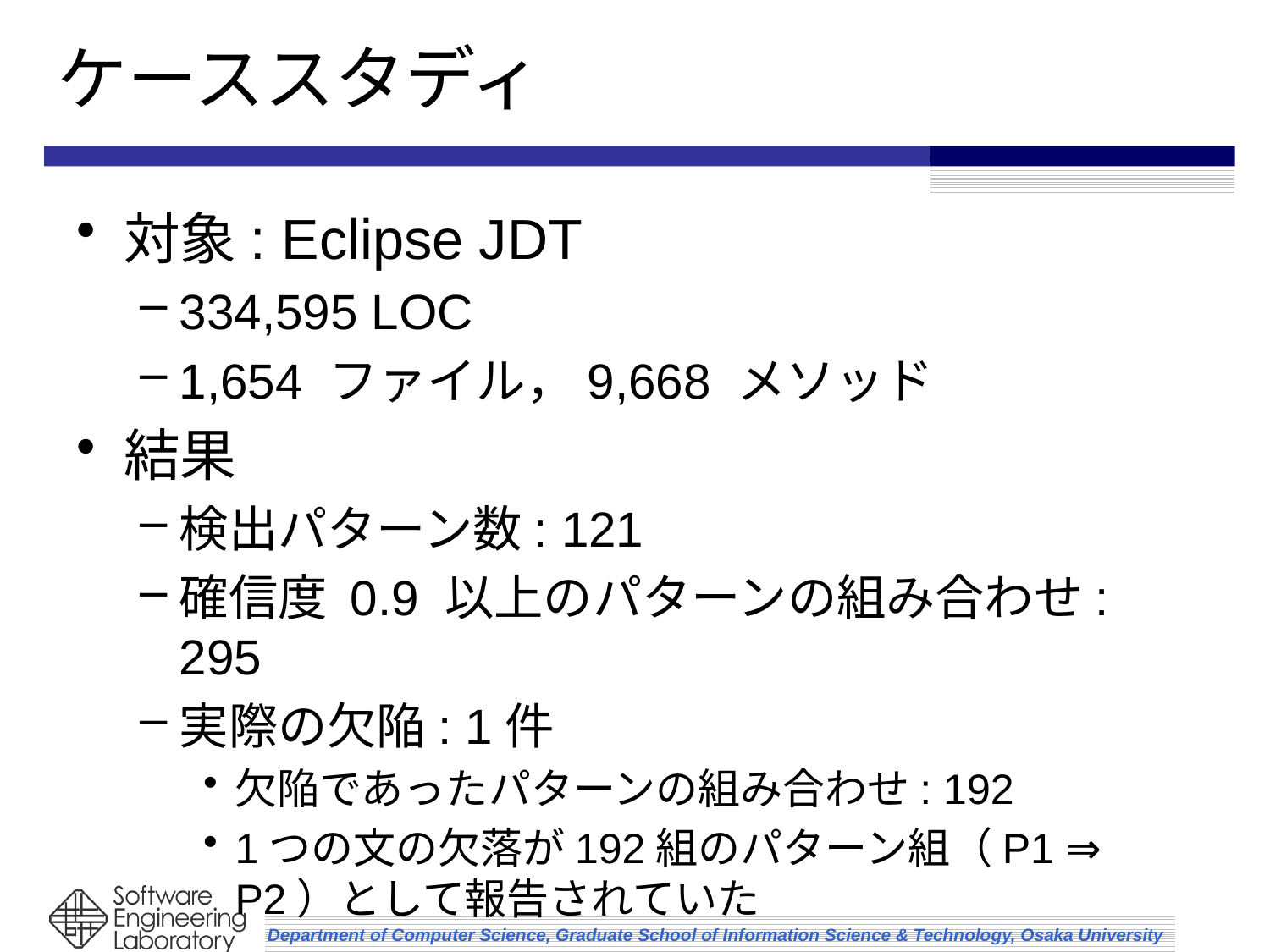

# ケーススタディ
対象: Eclipse JDT
334,595 LOC
1,654 ファイル，9,668 メソッド
結果
検出パターン数: 121
確信度 0.9 以上のパターンの組み合わせ: 295
実際の欠陥: 1件
欠陥であったパターンの組み合わせ: 192
1つの文の欠落が192組のパターン組（P1 ⇒ P2）として報告されていた